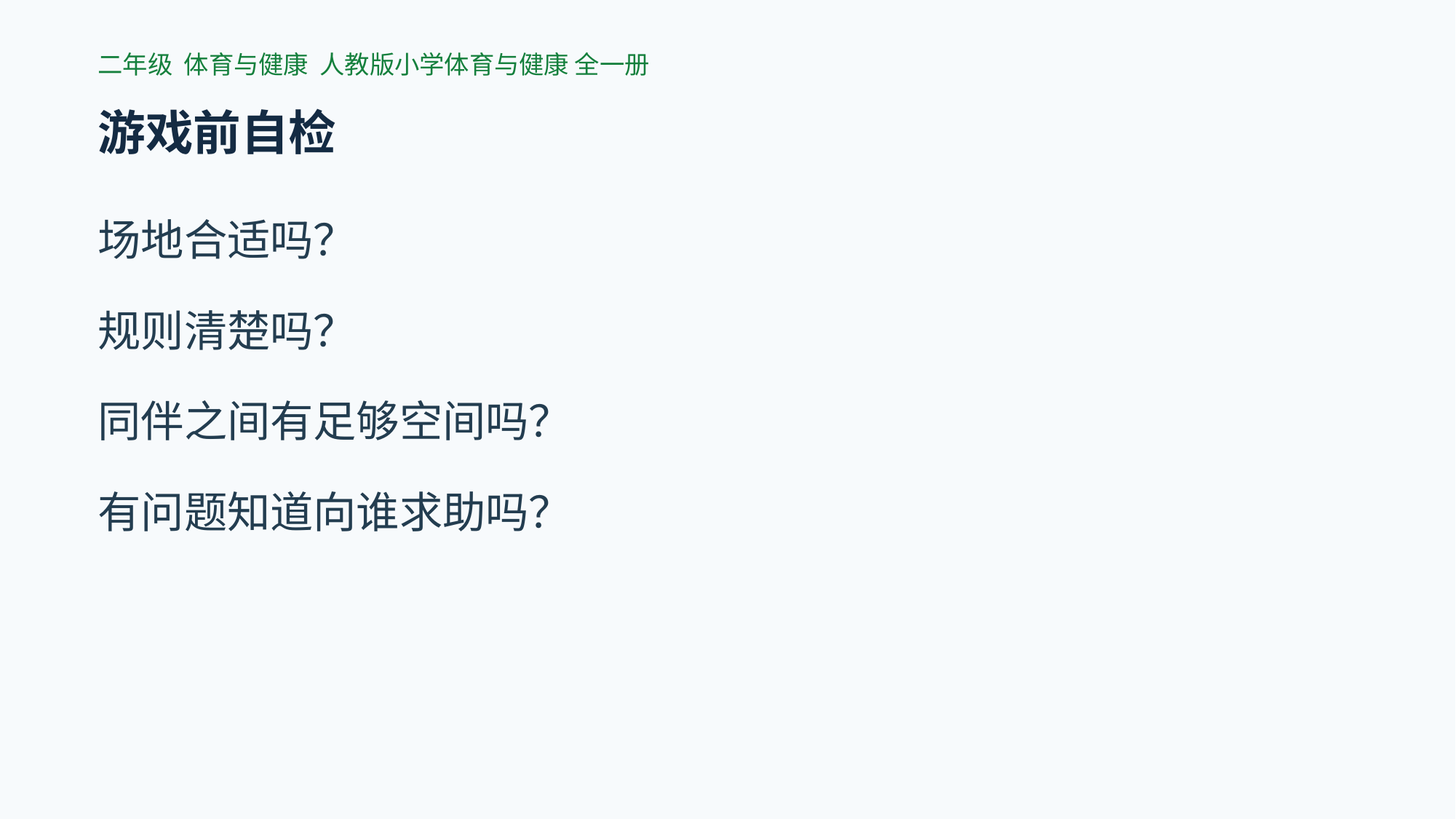

二年级  体育与健康  人教版小学体育与健康 全一册
游戏前自检
场地合适吗？
规则清楚吗？
同伴之间有足够空间吗？
有问题知道向谁求助吗？